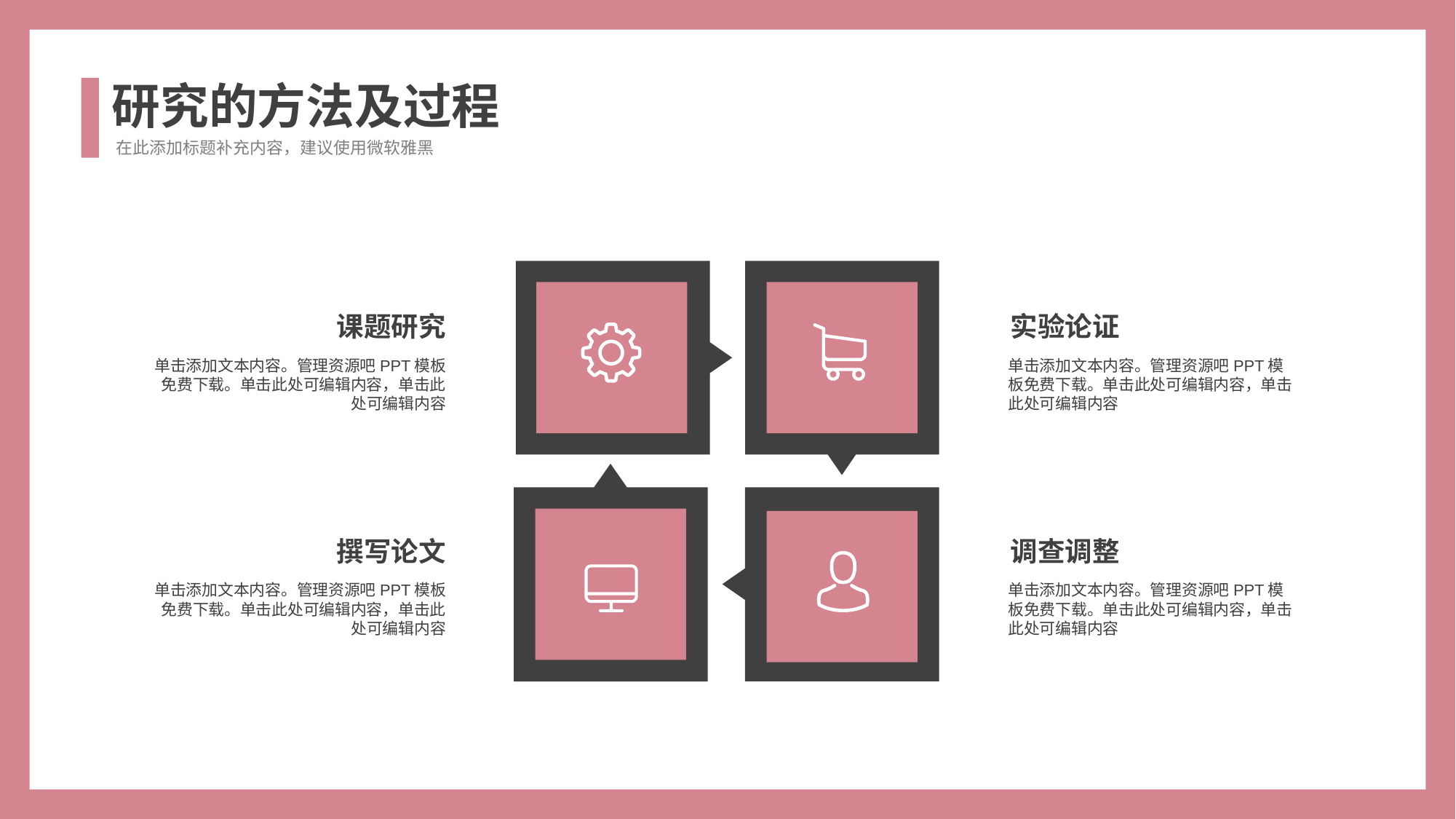

研究的方法及过程

在此添加标题补充内容，建议使用微软雅黑

课题研究
实验论证

单击添加文本内容。管理资源吧PPT模板免费下载。单击此处可编辑内容，单击此处可编辑内容
单击添加文本内容。管理资源吧PPT模板免费下载。单击此处可编辑内容，单击此处可编辑内容

撰写论文
调查调整

单击添加文本内容。管理资源吧PPT模板免费下载。单击此处可编辑内容，单击此处可编辑内容
单击添加文本内容。管理资源吧PPT模板免费下载。单击此处可编辑内容，单击此处可编辑内容